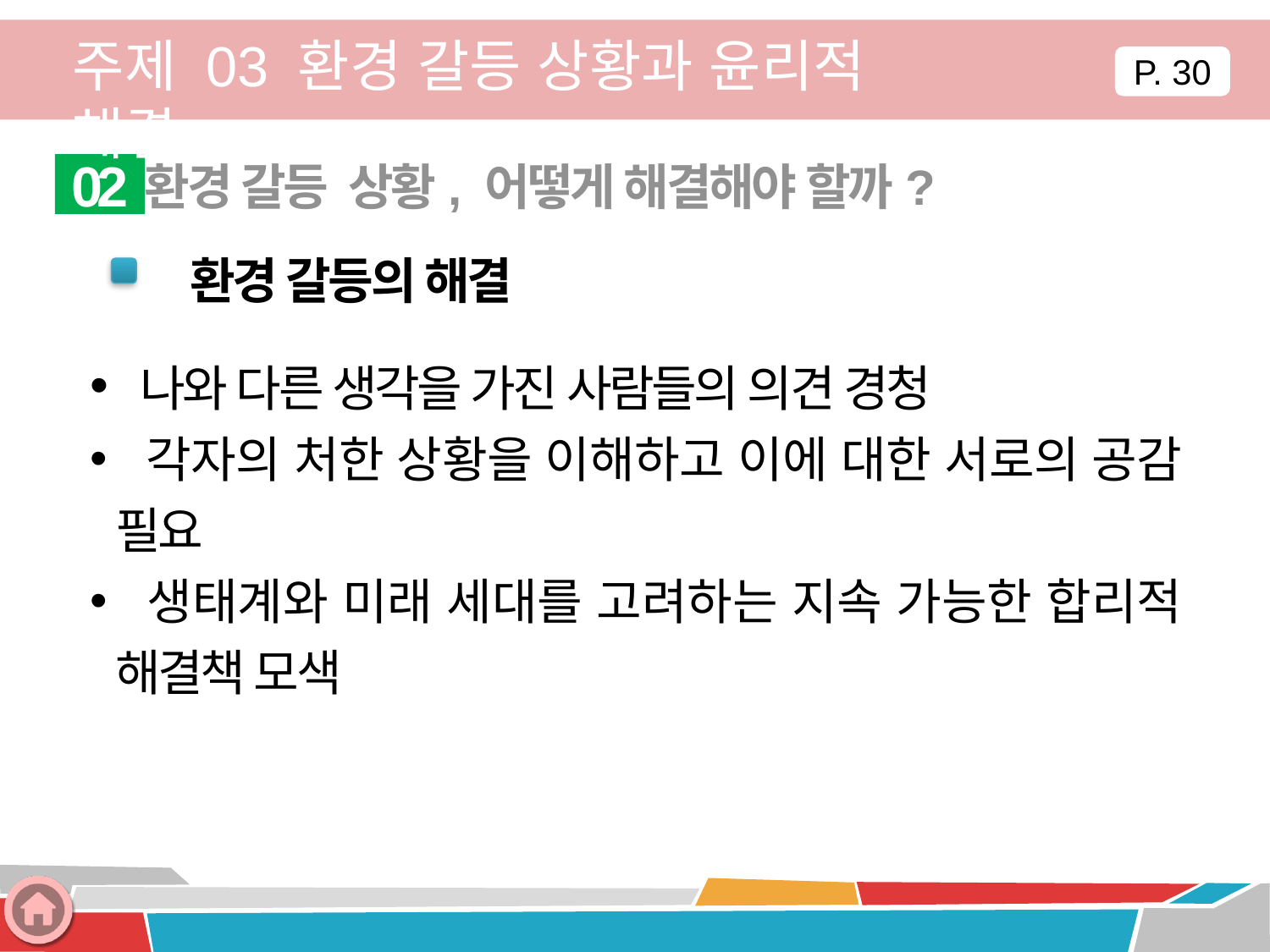

주제 03 환경 갈등 상황과 윤리적 해결
P. 30
환경 갈등  상황, 어떻게 해결해야 할까?
02
  환경 갈등의 해결

 나와 다른 생각을 가진 사람들의 의견 경청
 각자의 처한 상황을 이해하고 이에 대한 서로의 공감 필요
 생태계와 미래 세대를 고려하는 지속 가능한 합리적 해결책 모색